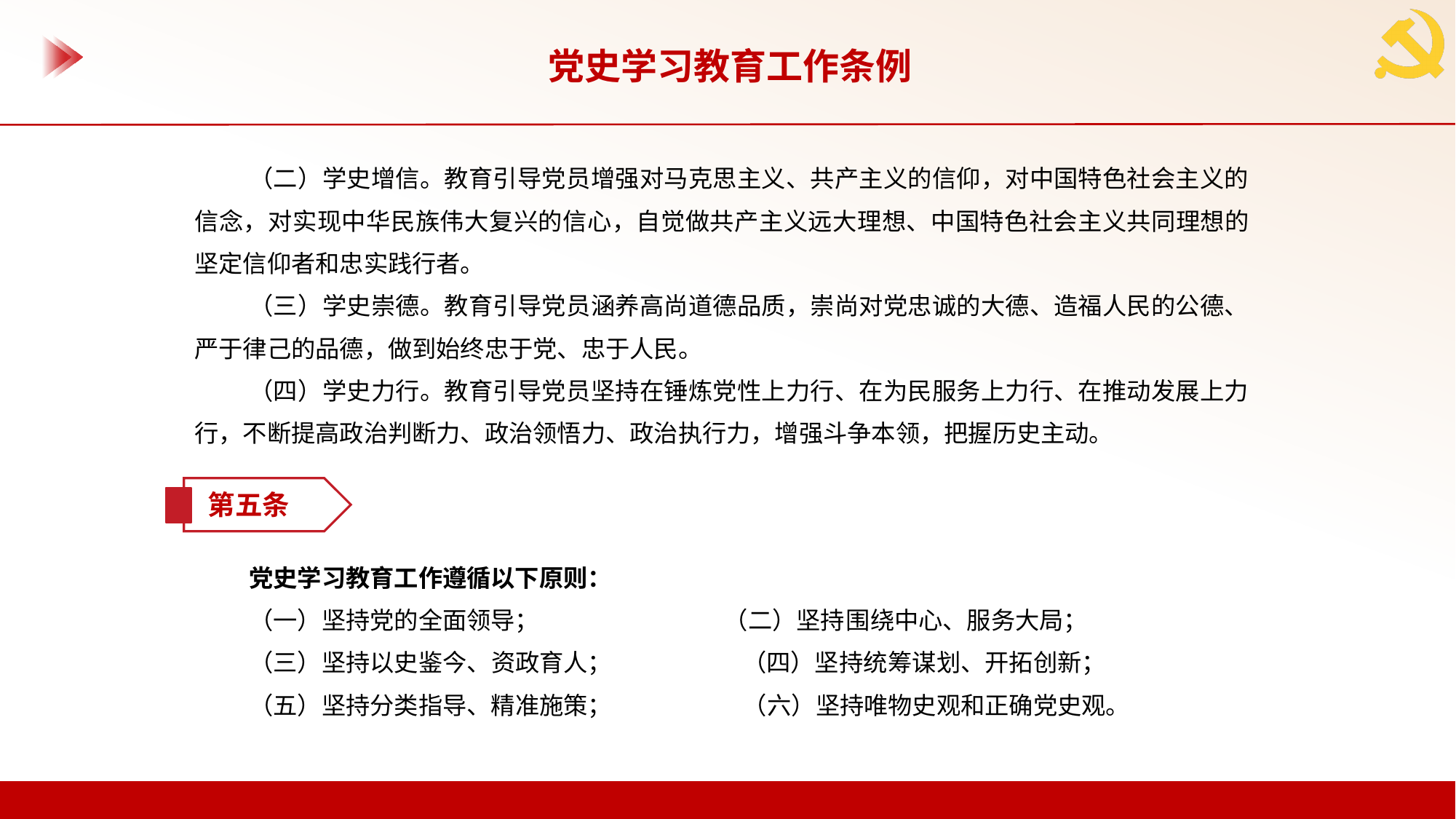

党史学习教育工作条例
（二）学史增信。教育引导党员增强对马克思主义、共产主义的信仰，对中国特色社会主义的信念，对实现中华民族伟大复兴的信心，自觉做共产主义远大理想、中国特色社会主义共同理想的坚定信仰者和忠实践行者。
（三）学史崇德。教育引导党员涵养高尚道德品质，崇尚对党忠诚的大德、造福人民的公德、严于律己的品德，做到始终忠于党、忠于人民。
（四）学史力行。教育引导党员坚持在锤炼党性上力行、在为民服务上力行、在推动发展上力行，不断提高政治判断力、政治领悟力、政治执行力，增强斗争本领，把握历史主动。

第五条

党史学习教育工作遵循以下原则：
（一）坚持党的全面领导；                                  （二）坚持围绕中心、服务大局；
（三）坚持以史鉴今、资政育人；                        （四）坚持统筹谋划、开拓创新；
（五）坚持分类指导、精准施策；                        （六）坚持唯物史观和正确党史观。